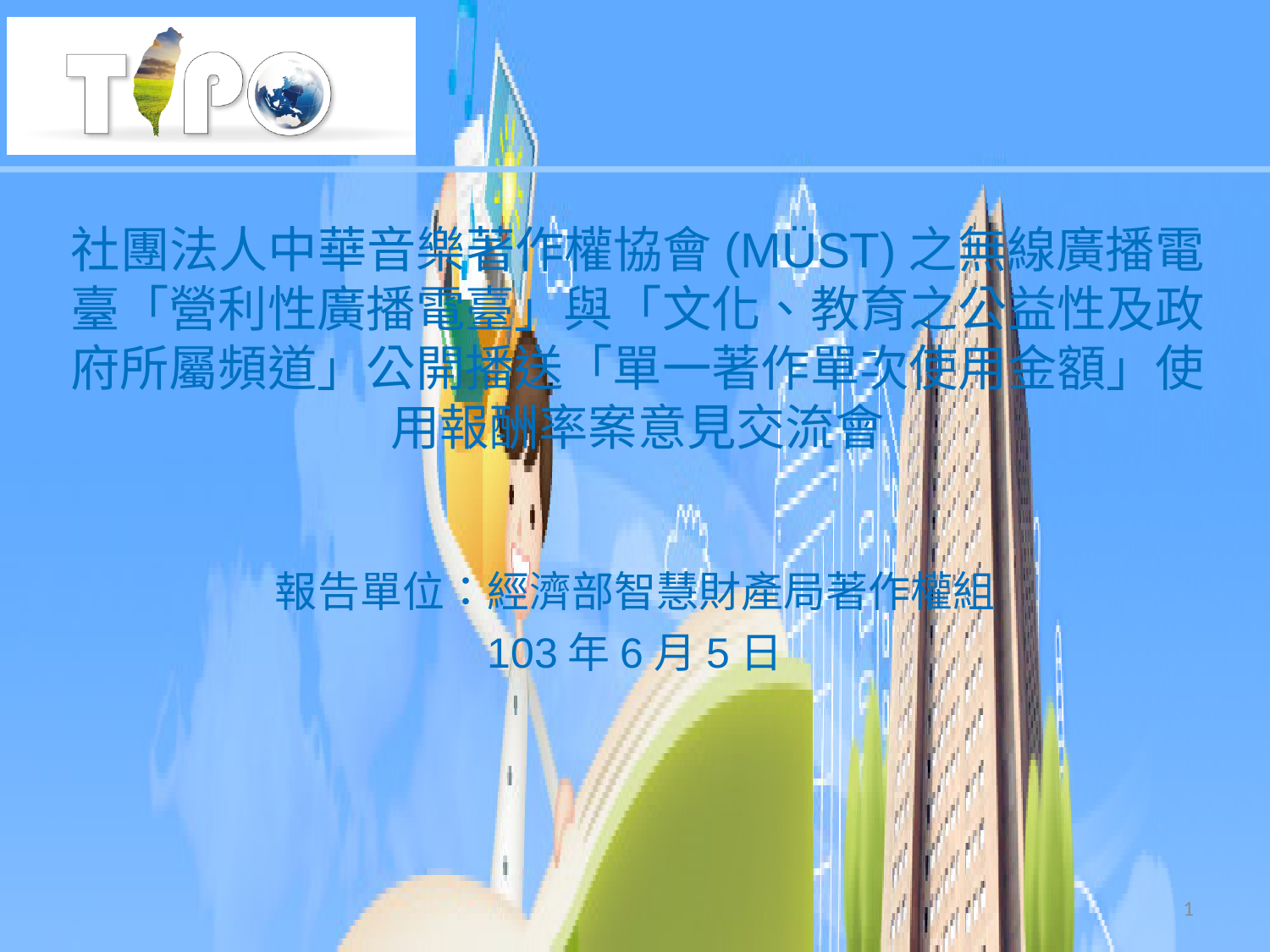

# 社團法人中華音樂著作權協會(MÜST)之無線廣播電臺「營利性廣播電臺」與「文化、教育之公益性及政府所屬頻道」公開播送「單一著作單次使用金額」使用報酬率案意見交流會
報告單位：經濟部智慧財產局著作權組
103年6月5日

1